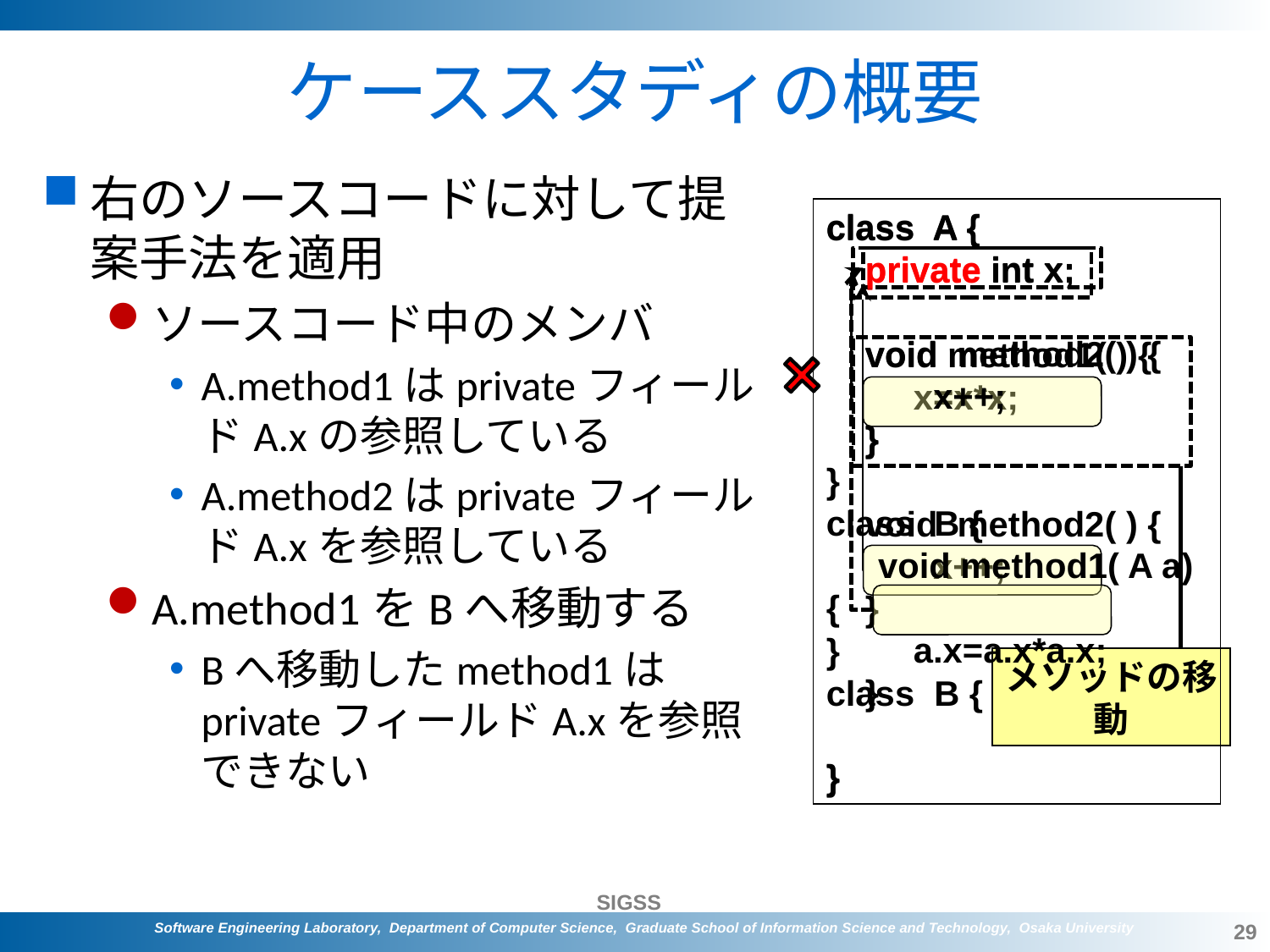

# ケーススタディの概要
右のソースコードに対して提案手法を適用
ソースコード中のメンバ
A.method1はprivateフィールドA.xの参照している
A.method2はprivateフィールドA.xを参照している
A.method1をBへ移動する
Bへ移動したmethod1はprivateフィールドA.xを参照できない
class  A {
    private int x;

    void  method2( ) {
           x++;
    }
}
class  B {
　 void method1( A a) {
　 　a.x=a.x*a.x;
    }

}

class  A {
    private int x;

    void method1( ) {
　 　x=x*x;
    }

    void  method2( ) {
           x++;
    }
}
class  B {

}

メソッドの移動

29
Software Engineering Laboratory,  Department of Computer Science,  Graduate School of Information Science and Technology,  Osaka University